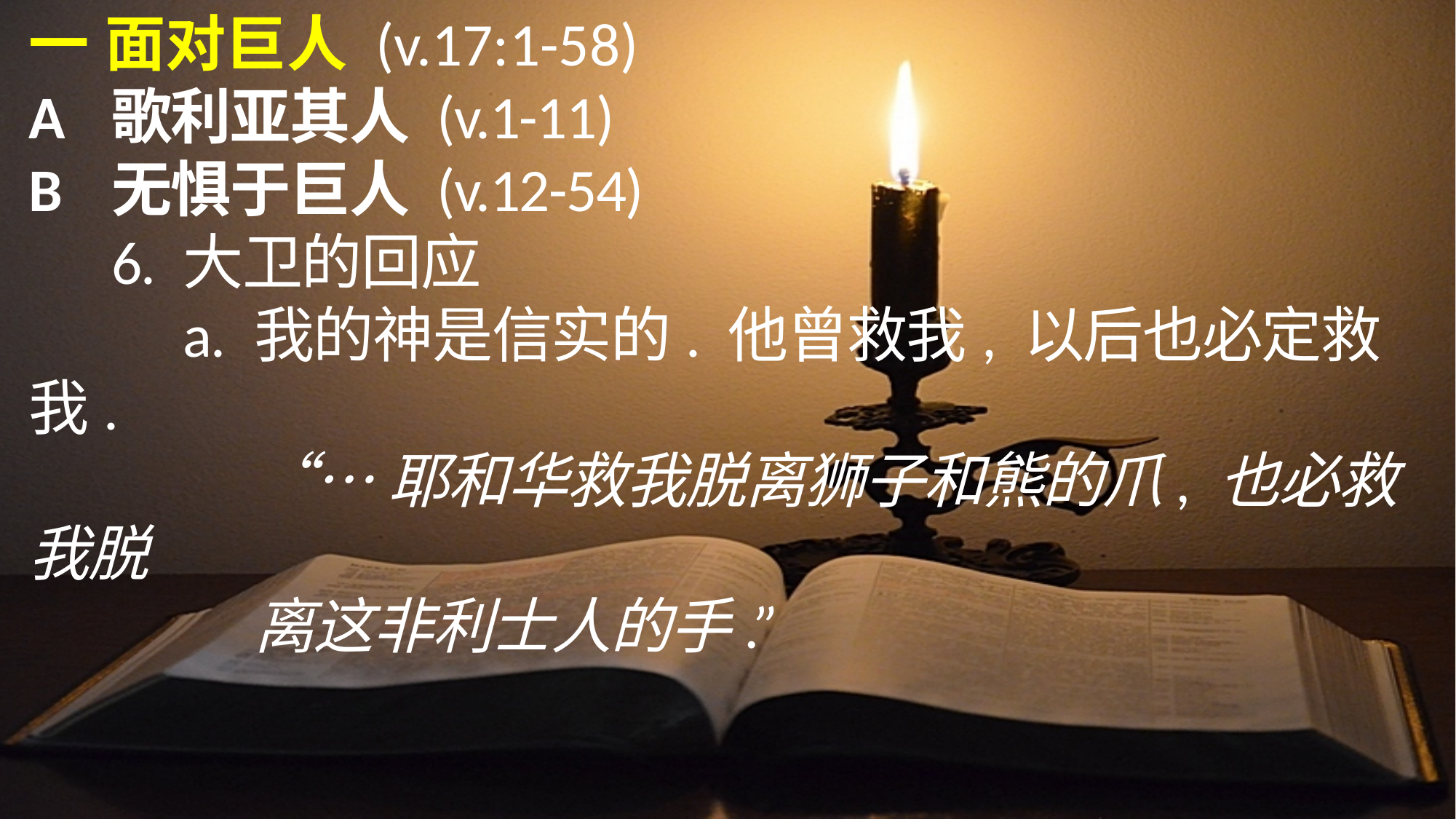

一	面对巨人 (v.17:1-58)
A	歌利亚其人 (v.1-11)
B	无惧于巨人 (v.12-54)
	6.	大卫的回应
			a.	我的神是信实的. 他曾救我, 以后也必定救我.
					“…耶和华救我脱离狮子和熊的爪, 也必救我脱
					离这非利士人的手.”